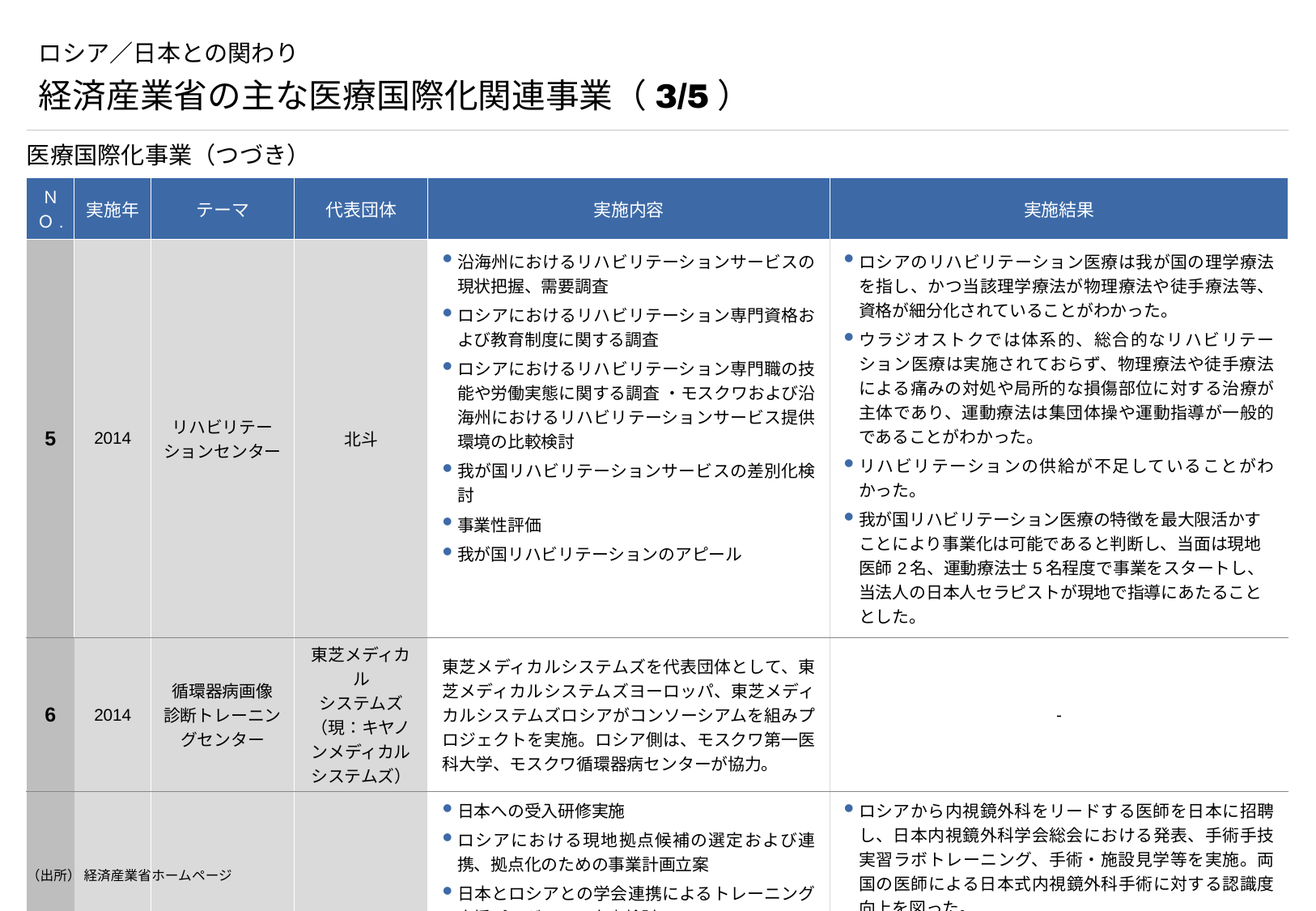

# ロシア／日本との関わり
経済産業省の主な医療国際化関連事業（3/5）
医療国際化事業（つづき）
| ＮＯ. | 実施年 | テーマ | 代表団体 | 実施内容 | 実施結果 |
| --- | --- | --- | --- | --- | --- |
| 5 | 2014 | リハビリテーションセンター | 北斗 | 沿海州におけるリハビリテーションサービスの現状把握、需要調査 ロシアにおけるリハビリテーション専門資格および教育制度に関する調査 ロシアにおけるリハビリテーション専門職の技能や労働実態に関する調査 ・モスクワおよび沿海州におけるリハビリテーションサービス提供環境の比較検討 我が国リハビリテーションサービスの差別化検討 事業性評価 我が国リハビリテーションのアピール | ロシアのリハビリテーション医療は我が国の理学療法を指し、かつ当該理学療法が物理療法や徒手療法等、資格が細分化されていることがわかった。 ウラジオストクでは体系的、総合的なリハビリテーション医療は実施されておらず、物理療法や徒手療法による痛みの対処や局所的な損傷部位に対する治療が主体であり、運動療法は集団体操や運動指導が一般的であることがわかった。 リハビリテーションの供給が不足していることがわかった。 我が国リハビリテーション医療の特徴を最大限活かすことにより事業化は可能であると判断し、当面は現地医師2名、運動療法士5名程度で事業をスタートし、当法人の日本人セラピストが現地で指導にあたることとした。 |
| 6 | 2014 | 循環器病画像 診断トレーニングセンター | 東芝メディカル システムズ （現：キヤノンメディカルシステムズ） | 東芝メディカルシステムズを代表団体として、東芝メディカルシステムズヨーロッパ、東芝メディカルシステムズロシアがコンソーシアムを組みプロジェクトを実施。ロシア側は、モスクワ第一医科大学、モスクワ循環器病センターが協力。 | - |
| 7 | 2015 | 内視鏡外科手術 トレーニング センター | オリンパス | 日本への受入研修実施 ロシアにおける現地拠点候補の選定および連携、拠点化のための事業計画立案 日本とロシアとの学会連携によるトレーニング支援プログラムの立案検討 | ロシアから内視鏡外科をリードする医師を日本に招聘し、日本内視鏡外科学会総会における発表、手術手技実習ラボトレーニング、手術・施設見学等を実施。両国の医師による日本式内視鏡外科手術に対する認識度向上を図った。 ロシアのティーチングホスピタルへのトレーニング拠点構築を検討し、モスクワにある２大学を今後トレーニング拠点として活用することを確認した。ただし、２大学とも常設の各種機材により医学生を中心とした基礎トレーニングが開催されているものの、内視鏡外科手術に関しては常設する必要性が無いと判断したため、トレーニング開催に合わせて都度機材を持ち込むこととした。 |
（出所） 経済産業省ホームページ